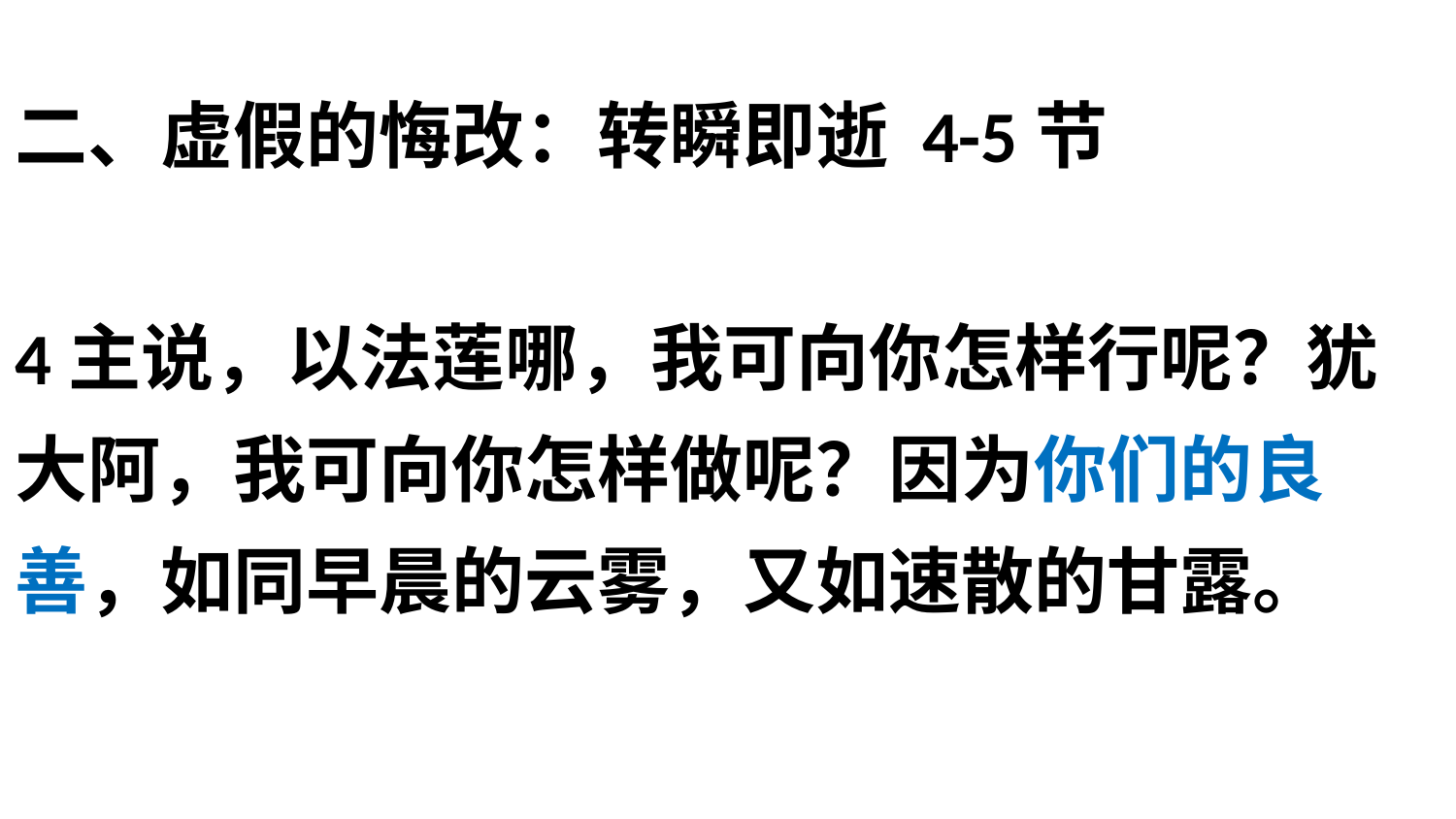

# 二、虚假的悔改：转瞬即逝 4-5节 4主说，以法莲哪，我可向你怎样行呢？犹大阿，我可向你怎样做呢？因为你们的良善，如同早晨的云雾，又如速散的甘露。